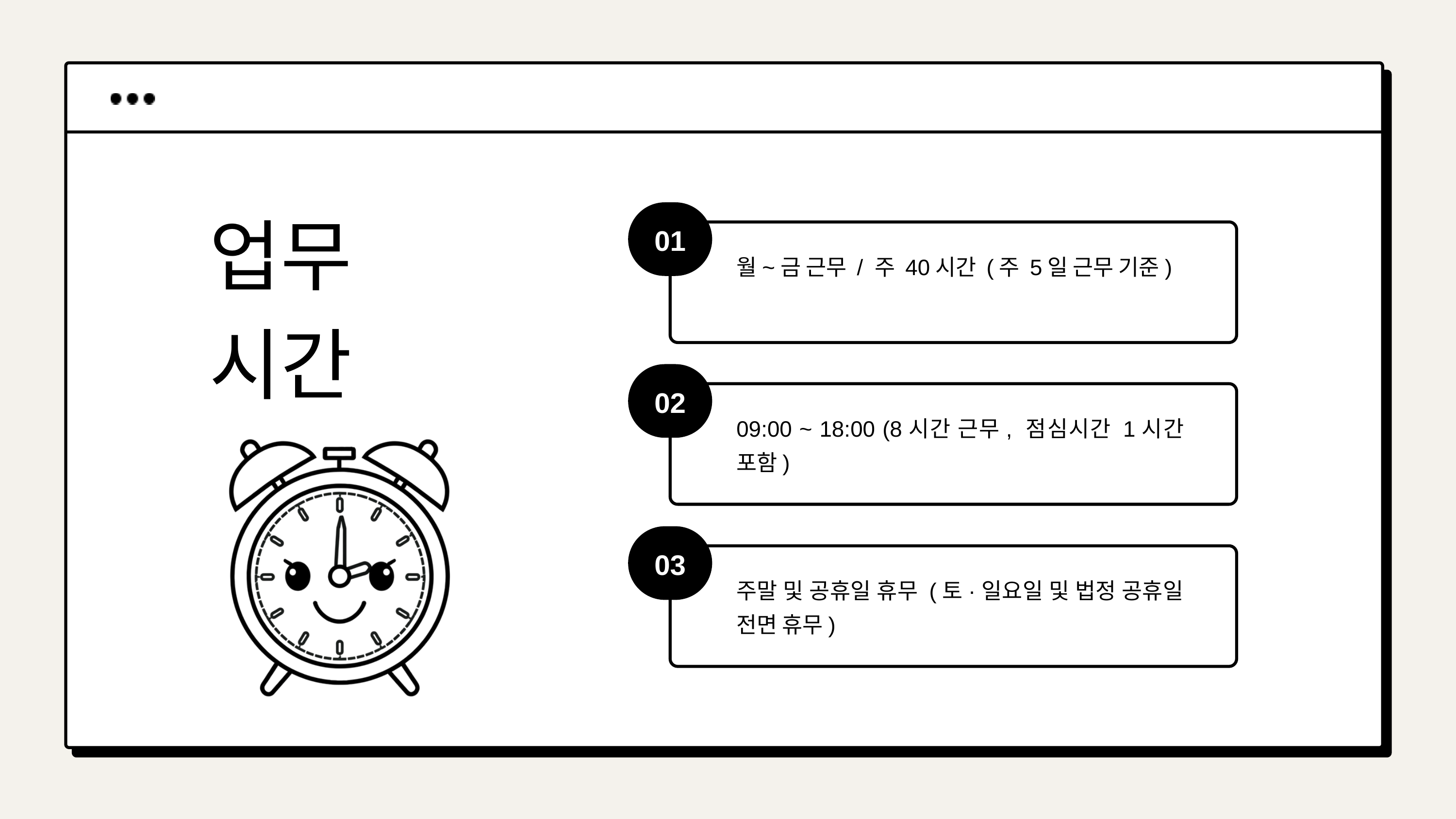

업무
시간

01

월~금 근무 / 주 40시간 (주 5일 근무 기준)

02

09:00 ~ 18:00 (8시간 근무, 점심시간 1시간 포함)

03

주말 및 공휴일 휴무 (토·일요일 및 법정 공휴일 전면 휴무)